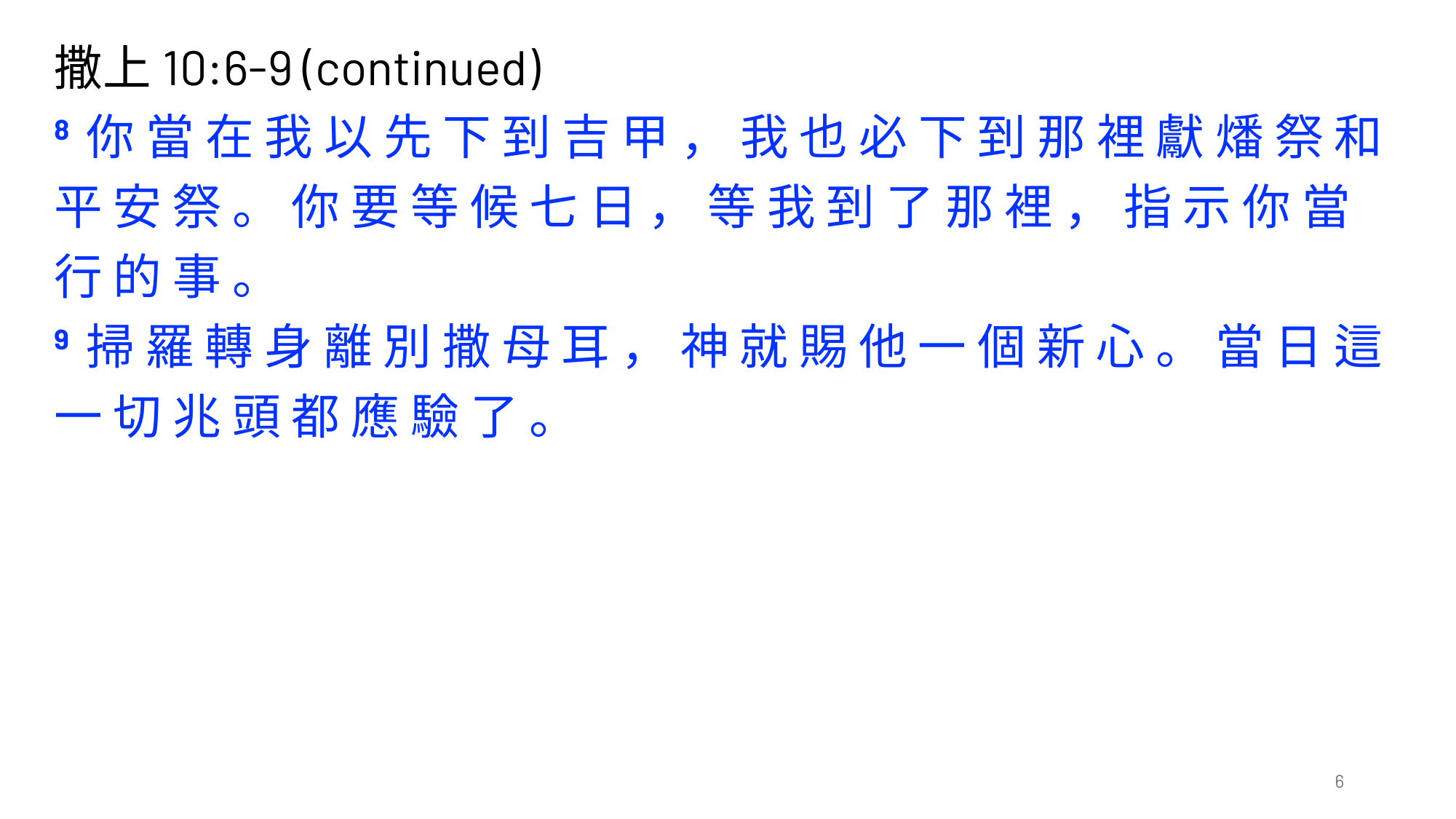

撒上10:6-9 (continued)
8 你 當 在 我 以 先 下 到 吉 甲 ， 我 也 必 下 到 那 裡 獻 燔 祭 和 平 安 祭 。 你 要 等 候 七 日 ， 等 我 到 了 那 裡 ， 指 示 你 當 行 的 事 。
9 掃 羅 轉 身 離 別 撒 母 耳 ， 神 就 賜 他 一 個 新 心 。 當 日 這 一 切 兆 頭 都 應 驗 了 。
6